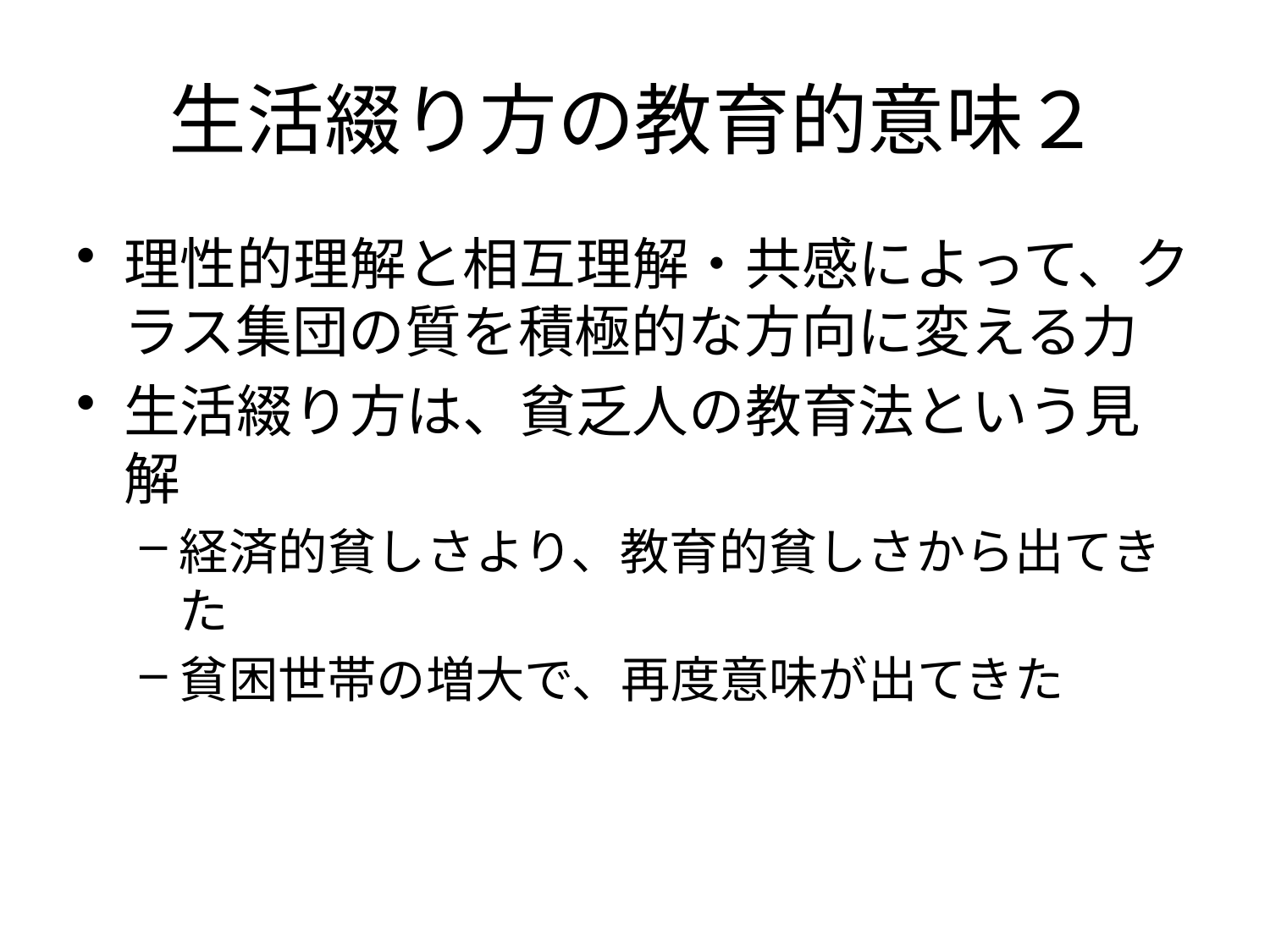

# 生活綴り方の教育的意味２
理性的理解と相互理解・共感によって、クラス集団の質を積極的な方向に変える力
生活綴り方は、貧乏人の教育法という見解
経済的貧しさより、教育的貧しさから出てきた
貧困世帯の増大で、再度意味が出てきた